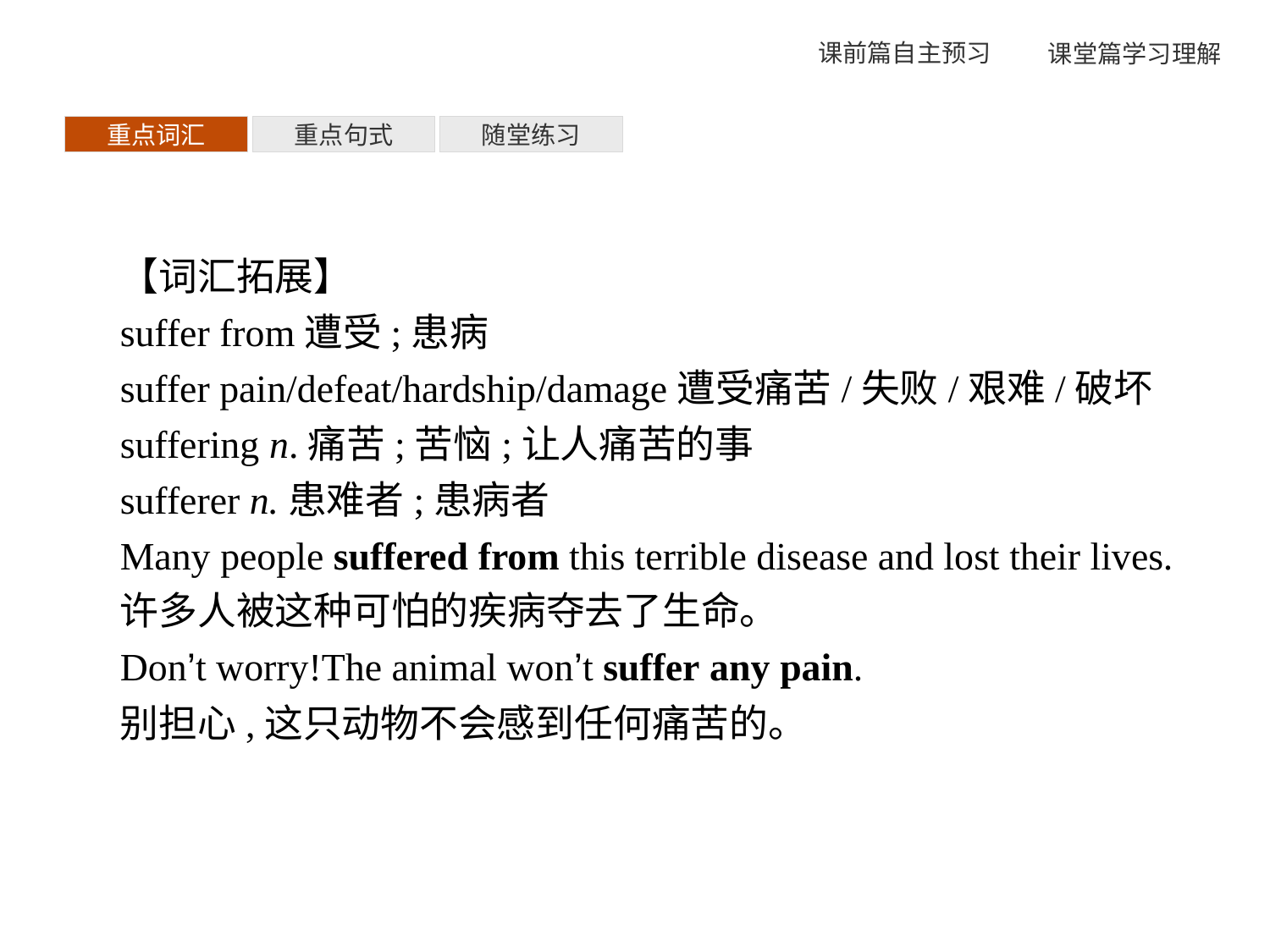

重点词汇
重点句式
随堂练习
【词汇拓展】
suffer from遭受;患病
suffer pain/defeat/hardship/damage遭受痛苦/失败/艰难/破坏
suffering n.痛苦;苦恼;让人痛苦的事
sufferer n.患难者;患病者
Many people suffered from this terrible disease and lost their lives.
许多人被这种可怕的疾病夺去了生命。
Don’t worry!The animal won’t suffer any pain.
别担心,这只动物不会感到任何痛苦的。